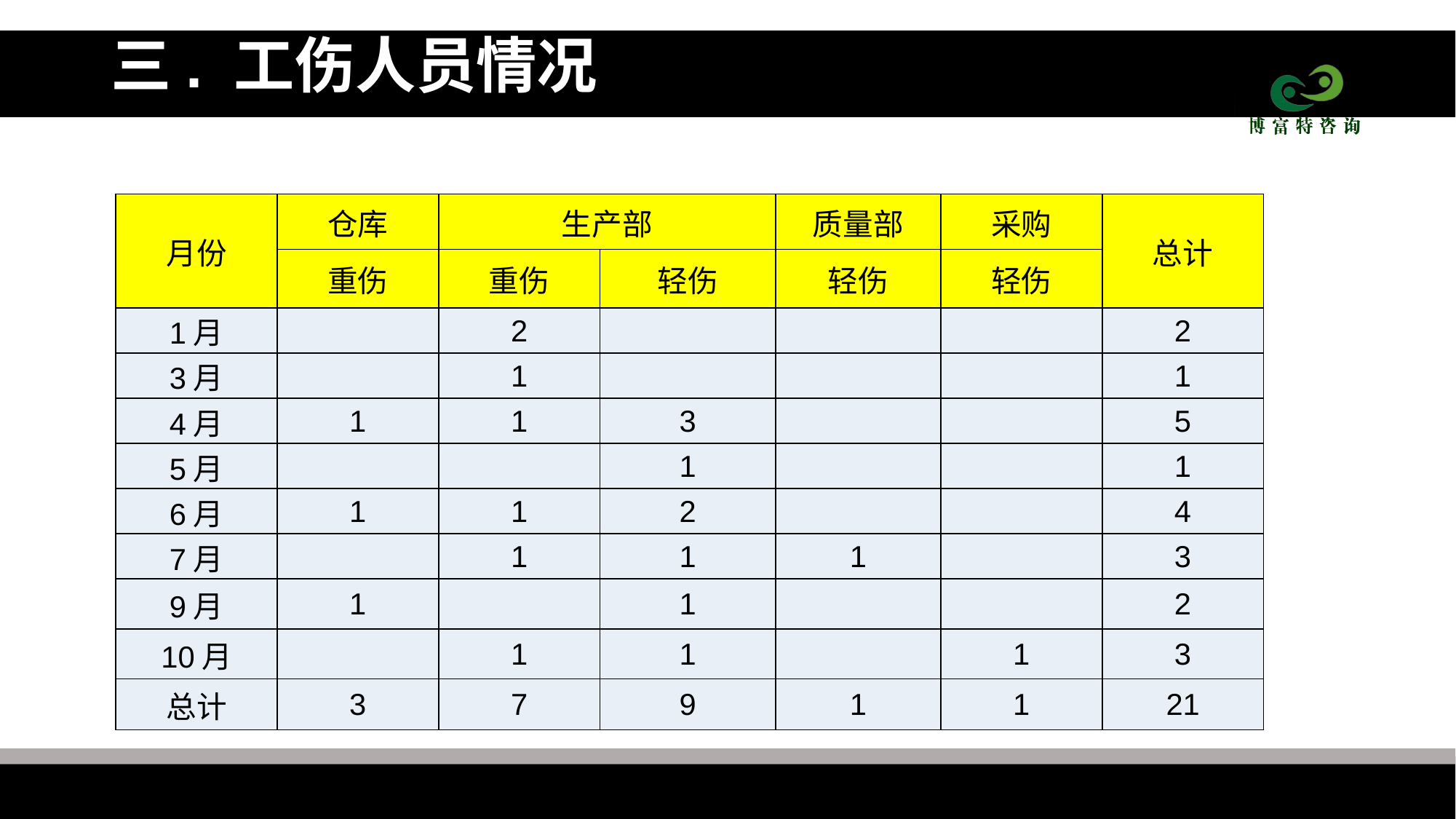

# 三. 工伤人员情况
| 月份 | 仓库 | 生产部 |  | 质量部 | 采购 | 总计 |
| --- | --- | --- | --- | --- | --- | --- |
|  | 重伤 | 重伤 | 轻伤 | 轻伤 | 轻伤 |  |
| 1月 |  | 2 |  |  |  | 2 |
| 3月 |  | 1 |  |  |  | 1 |
| 4月 | 1 | 1 | 3 |  |  | 5 |
| 5月 |  |  | 1 |  |  | 1 |
| 6月 | 1 | 1 | 2 |  |  | 4 |
| 7月 |  | 1 | 1 | 1 |  | 3 |
| 9月 | 1 |  | 1 |  |  | 2 |
| 10月 |  | 1 | 1 |  | 1 | 3 |
| 总计 | 3 | 7 | 9 | 1 | 1 | 21 |